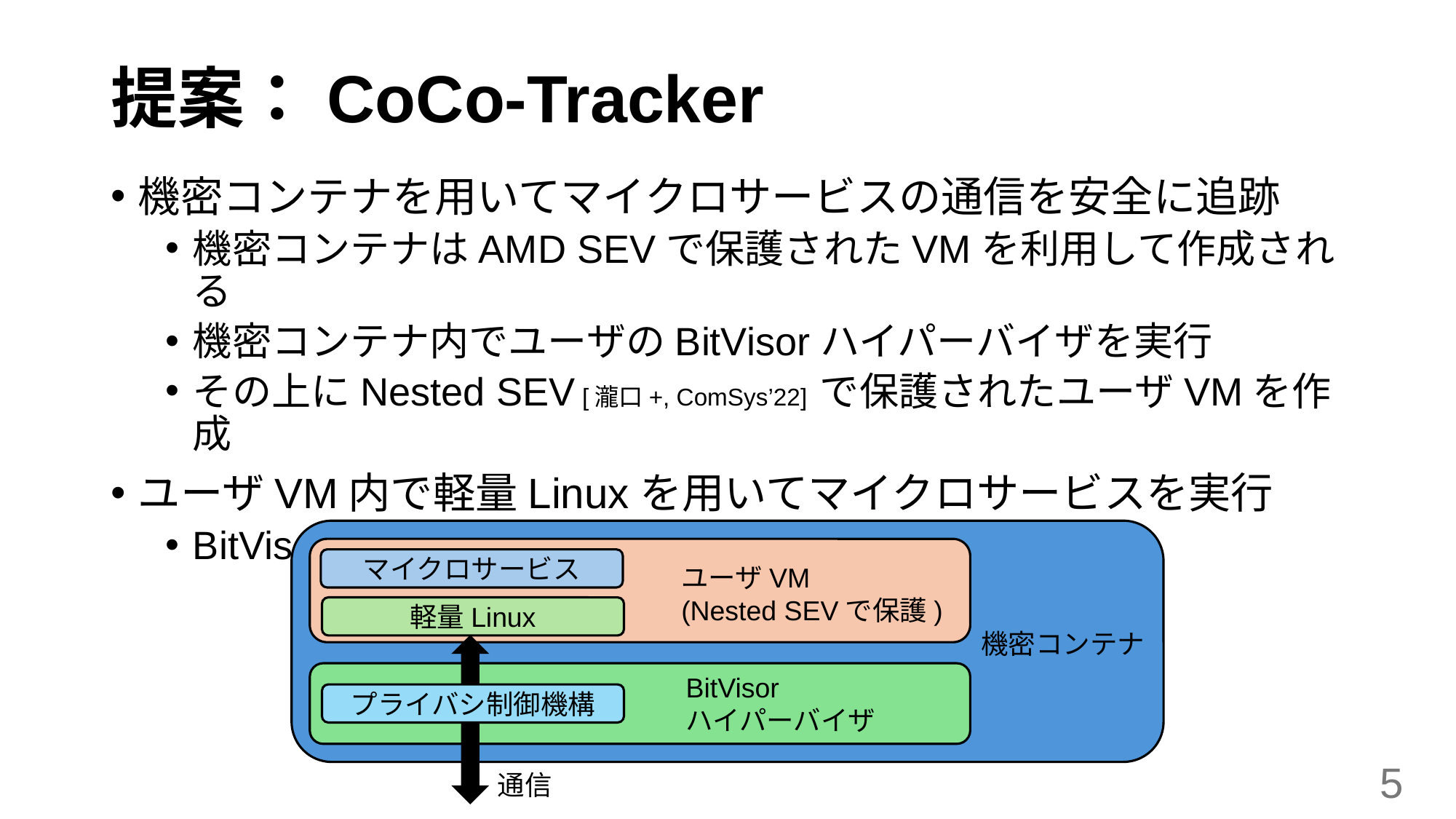

# 提案：CoCo-Tracker
機密コンテナを用いてマイクロサービスの通信を安全に追跡
機密コンテナはAMD SEVで保護されたVMを利用して作成される
機密コンテナ内でユーザのBitVisorハイパーバイザを実行
その上にNested SEV [瀧口+, ComSys’22] で保護されたユーザVMを作成
ユーザVM内で軽量Linuxを用いてマイクロサービスを実行
BitVisorハイパーバイザがその通信を監視

マイクロサービス
ユーザVM
(Nested SEVで保護)
軽量Linux
機密コンテナ

BitVisor
ハイパーバイザ
プライバシ制御機構

5
通信